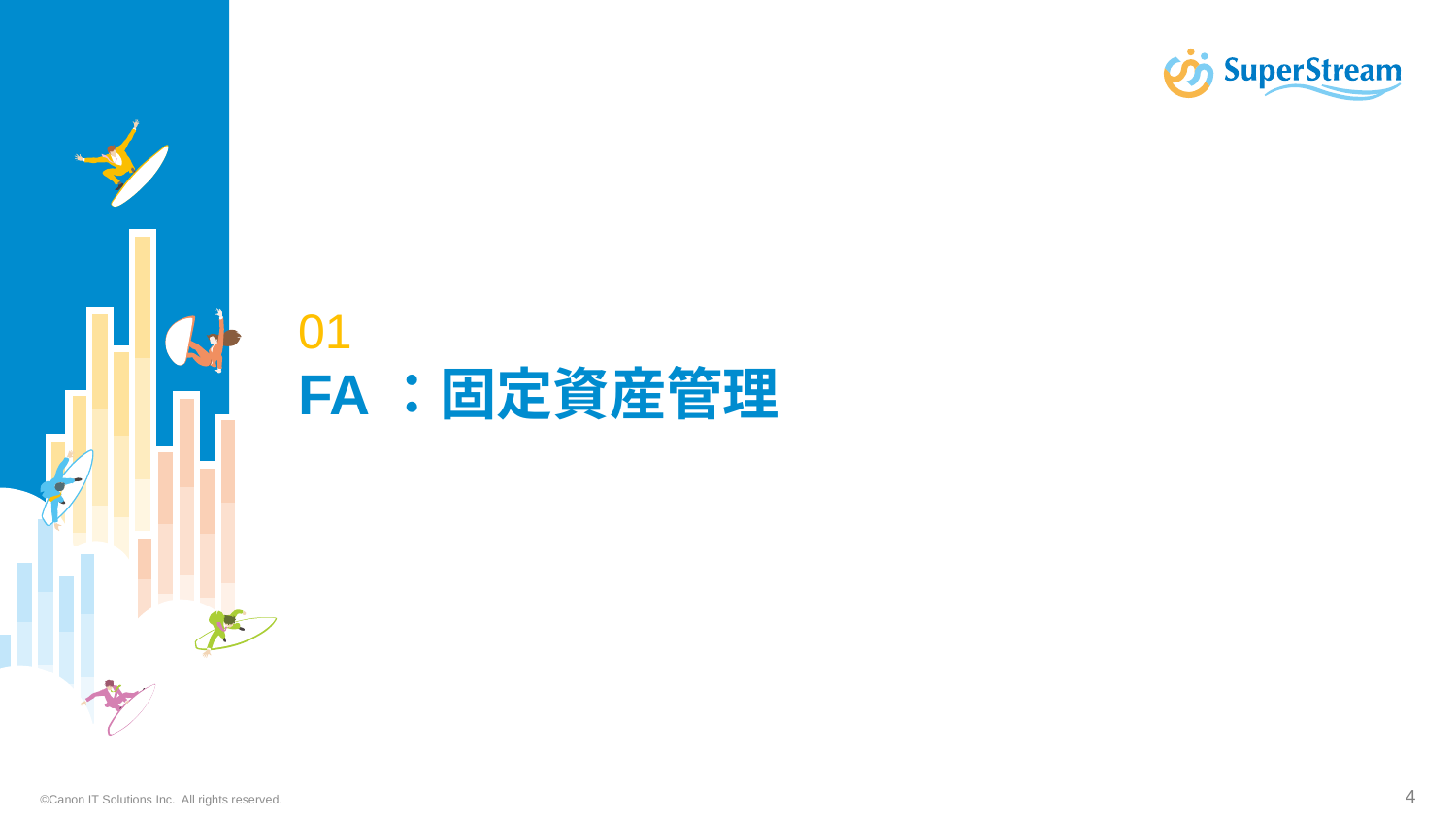

# 01 FA：固定資産管理
©Canon IT Solutions Inc.  All rights reserved.
4